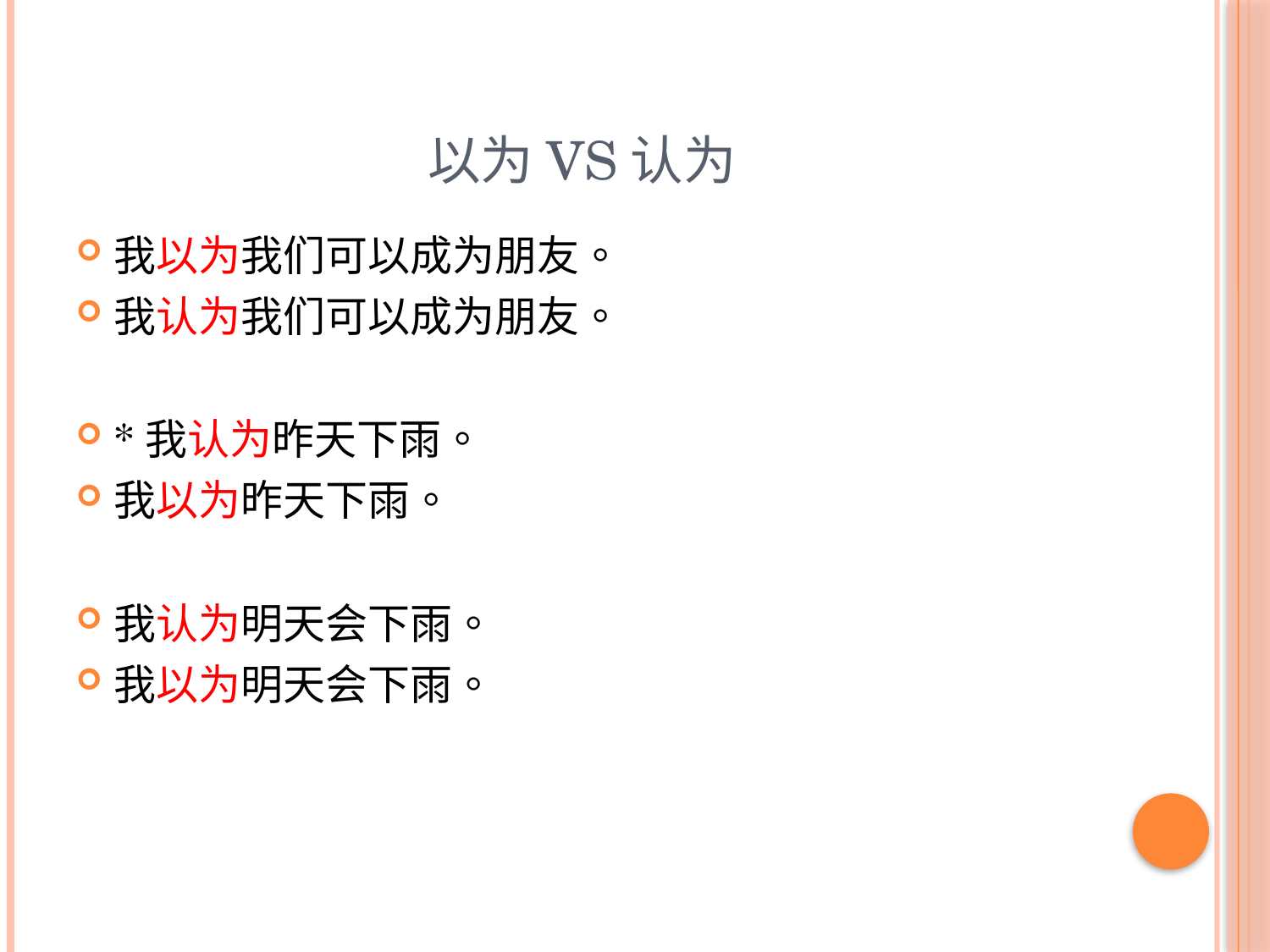

# 以为vs认为
我以为我们可以成为朋友。
我认为我们可以成为朋友。

*我认为昨天下雨。
我以为昨天下雨。

我认为明天会下雨。
我以为明天会下雨。